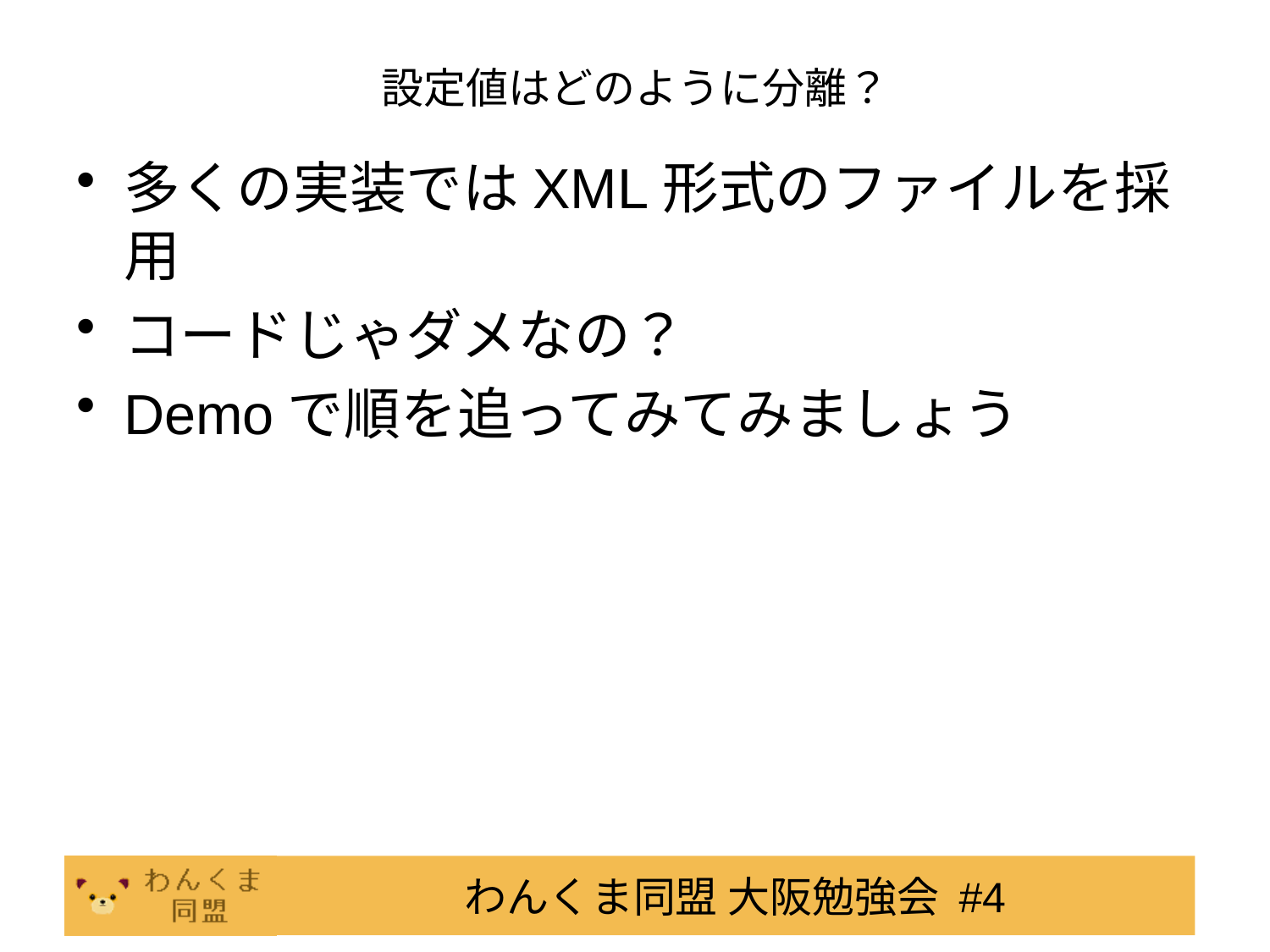

# 設定値はどのように分離？
多くの実装ではXML形式のファイルを採用
コードじゃダメなの？
Demoで順を追ってみてみましょう